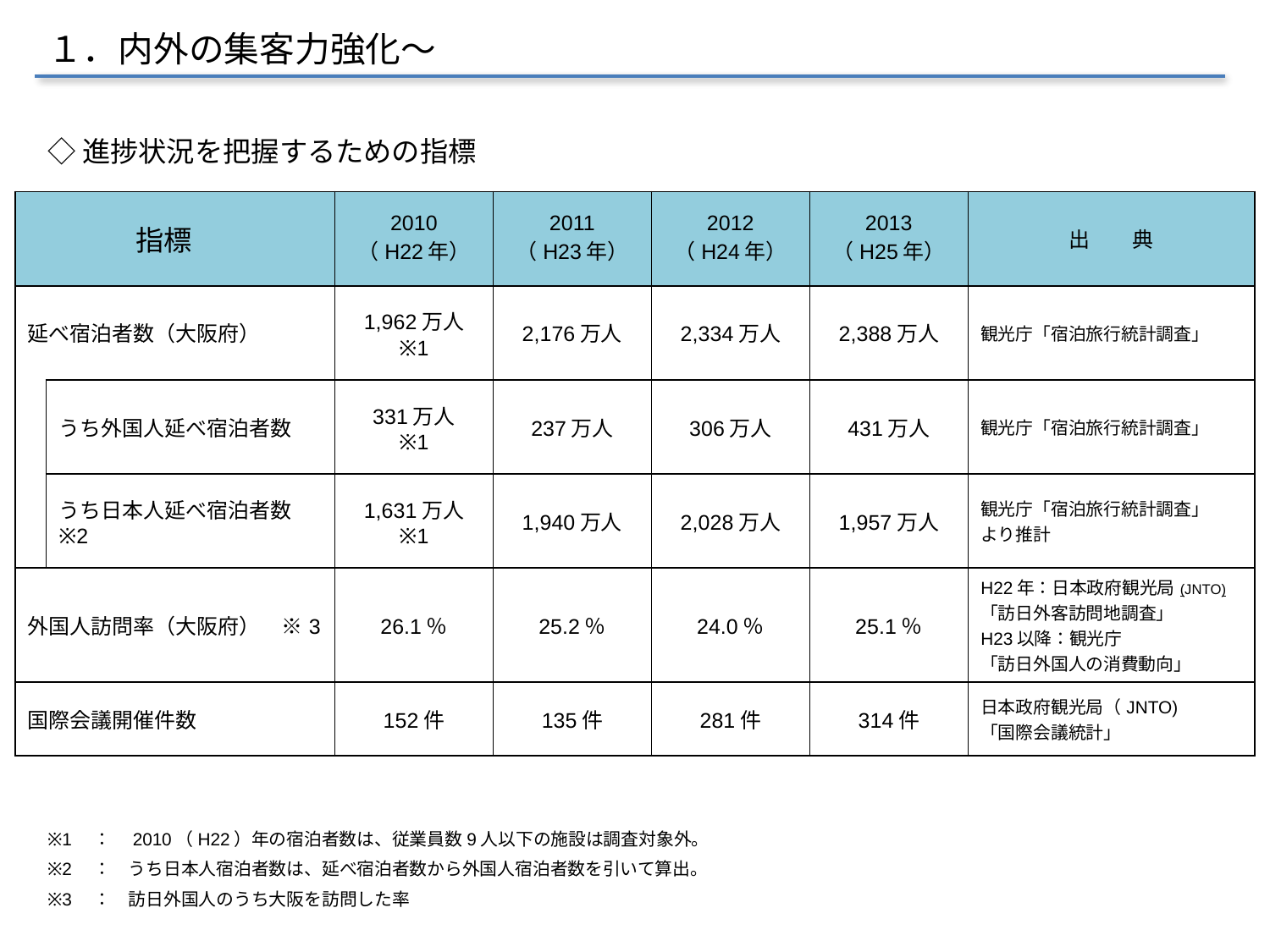

１．内外の集客力強化～
◇進捗状況を把握するための指標
| 指標 |  | 2010 （H22年） | 2011 （H23年） | 2012 （H24年） | 2013 （H25年） | 出　　典 |
| --- | --- | --- | --- | --- | --- | --- |
| 延べ宿泊者数（大阪府） |  | 1,962万人 ※1 | 2,176万人 | 2,334万人 | 2,388万人 | 観光庁「宿泊旅行統計調査」 |
|  | うち外国人延べ宿泊者数 | 331万人 ※1 | 237万人 | 306万人 | 431万人 | 観光庁「宿泊旅行統計調査」 |
|  | うち日本人延べ宿泊者数 ※2 | 1,631万人 ※1 | 1,940万人 | 2,028万人 | 1,957万人 | 観光庁「宿泊旅行統計調査」 より推計 |
| 外国人訪問率（大阪府）　※3 |  | 26.1％ | 25.2％ | 24.0％ | 25.1％ | H22年：日本政府観光局(JNTO) 「訪日外客訪問地調査」 H23以降：観光庁 「訪日外国人の消費動向」 |
| 国際会議開催件数 |  | 152件 | 135件 | 281件 | 314件 | 日本政府観光局（JNTO) 「国際会議統計」 |
※1　：　2010（H22）年の宿泊者数は、従業員数9人以下の施設は調査対象外。
※2　：　うち日本人宿泊者数は、延べ宿泊者数から外国人宿泊者数を引いて算出。
※3　：　訪日外国人のうち大阪を訪問した率